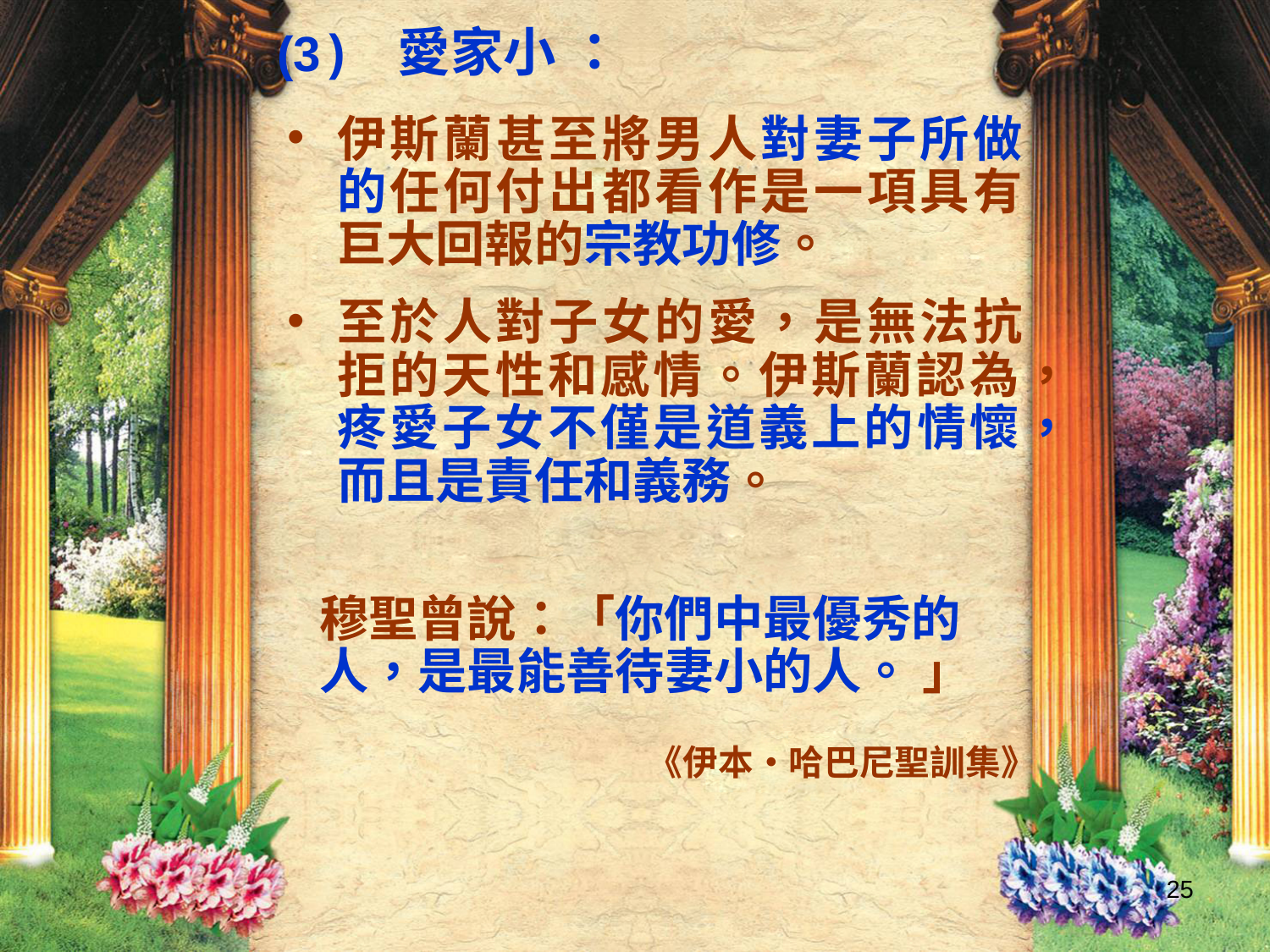

(3) 愛家小 ：
伊斯蘭甚至將男人對妻子所做的任何付出都看作是一項具有巨大回報的宗教功修。
至於人對子女的愛，是無法抗拒的天性和感情。伊斯蘭認為，疼愛子女不僅是道義上的情懷，而且是責任和義務。
穆聖曾說：「你們中最優秀的人，是最能善待妻小的人。 」
《伊本‧哈巴尼聖訓集》

25